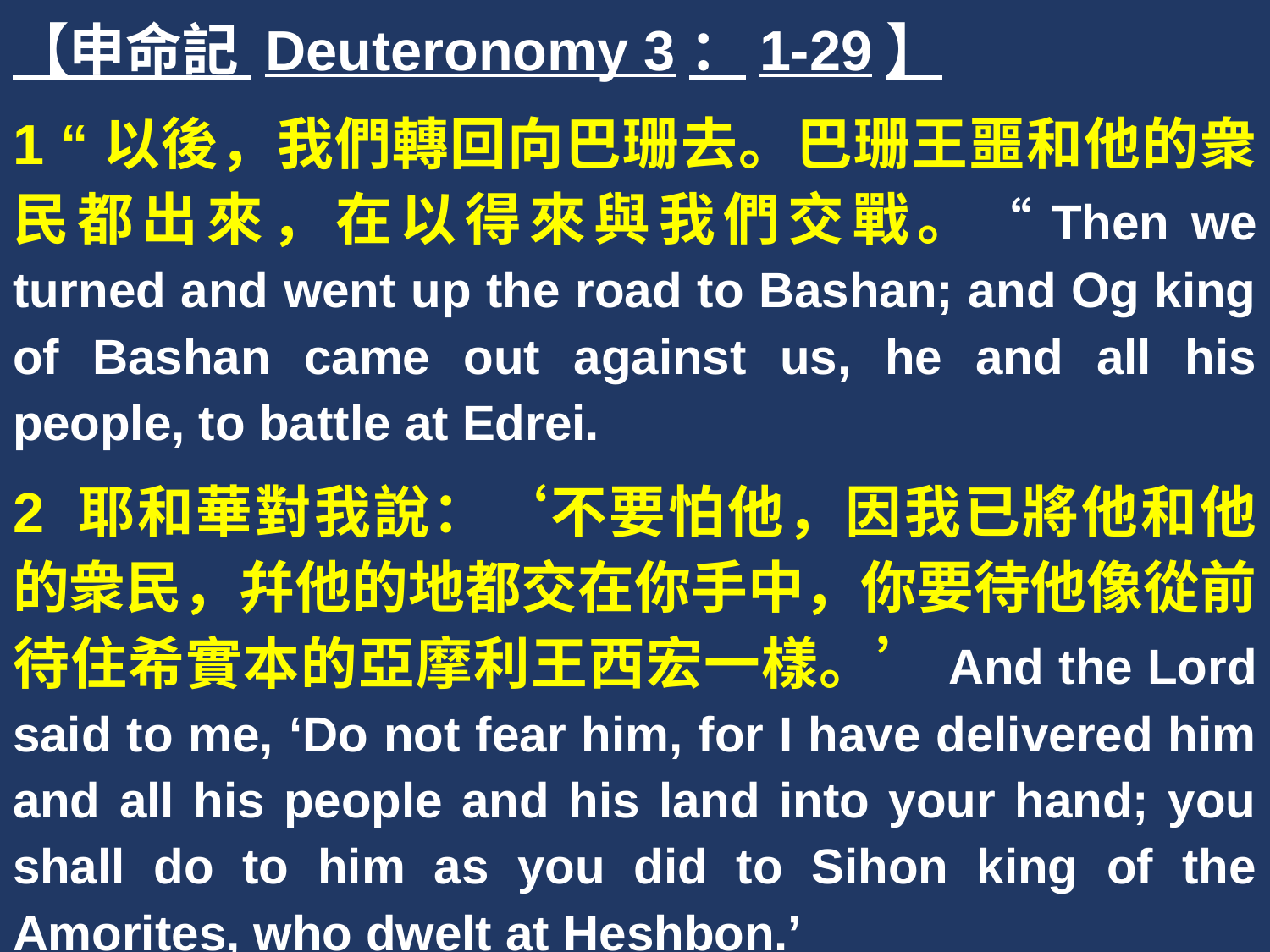

【申命記 Deuteronomy 3：1-29】
1 “以後，我們轉回向巴珊去。巴珊王噩和他的衆民都出來，在以得來與我們交戰。“Then we turned and went up the road to Bashan; and Og king of Bashan came out against us, he and all his people, to battle at Edrei.
2 耶和華對我說：‘不要怕他，因我已將他和他的衆民，幷他的地都交在你手中，你要待他像從前待住希實本的亞摩利王西宏一樣。’And the Lord said to me, ‘Do not fear him, for I have delivered him and all his people and his land into your hand; you shall do to him as you did to Sihon king of the Amorites, who dwelt at Heshbon.’